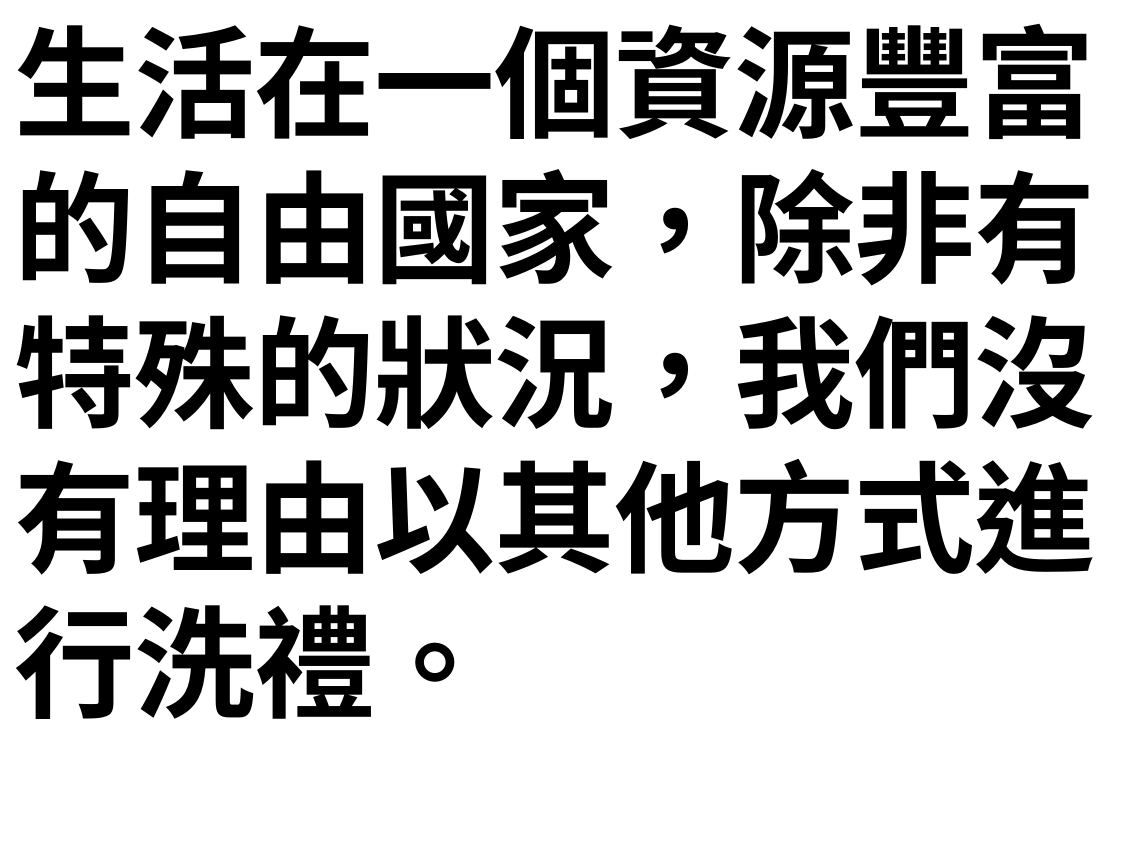

生活在一個資源豐富的自由國家，除非有特殊的狀況，我們沒有理由以其他方式進行洗禮。